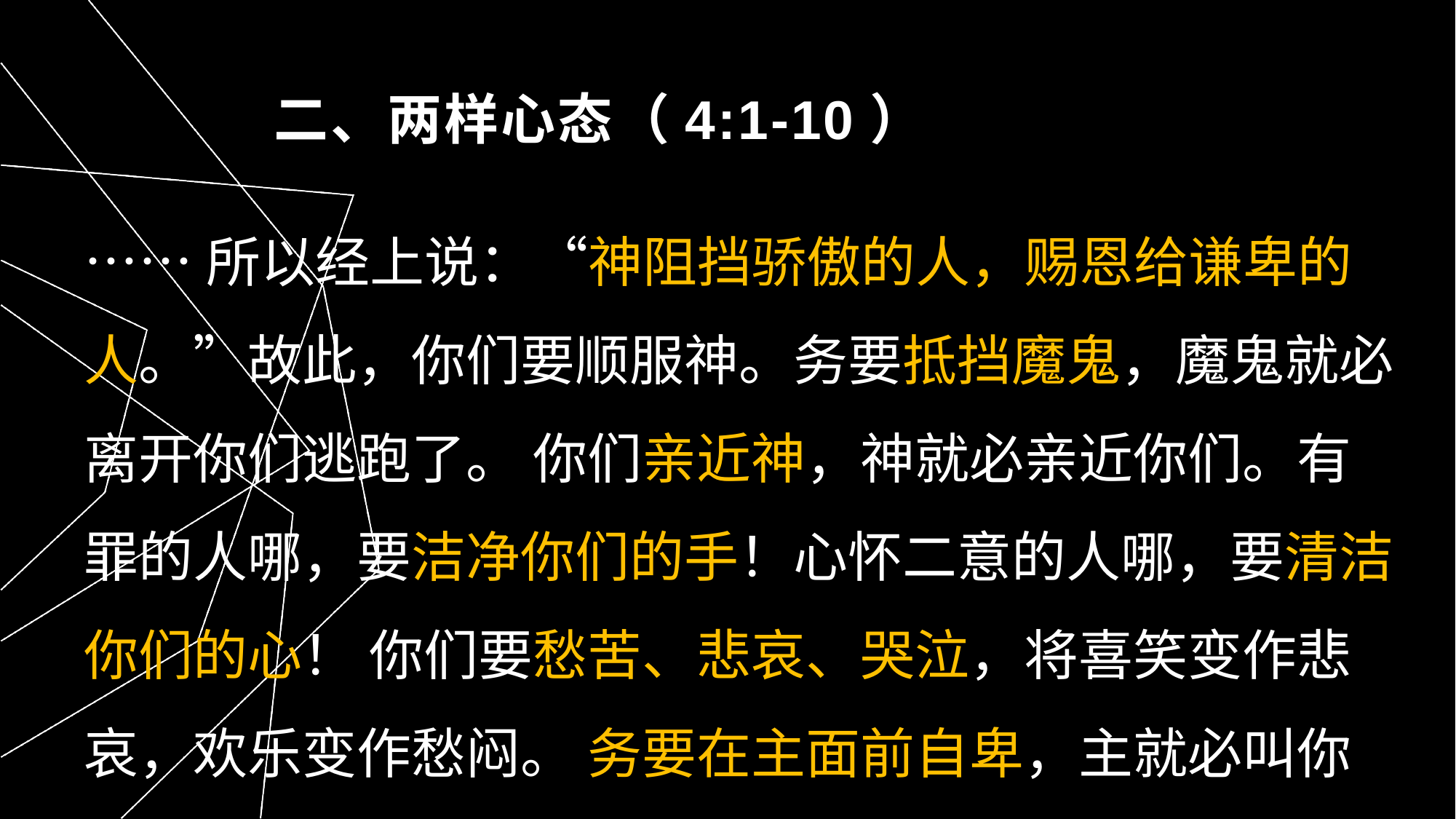

# 二、两样心态（4:1-10）
……所以经上说：“神阻挡骄傲的人，赐恩给谦卑的人。”故此，你们要顺服神。务要抵挡魔鬼，魔鬼就必离开你们逃跑了。 你们亲近神，神就必亲近你们。有罪的人哪，要洁净你们的手！心怀二意的人哪，要清洁你们的心！ 你们要愁苦、悲哀、哭泣，将喜笑变作悲哀，欢乐变作愁闷。 务要在主面前自卑，主就必叫你们升高。